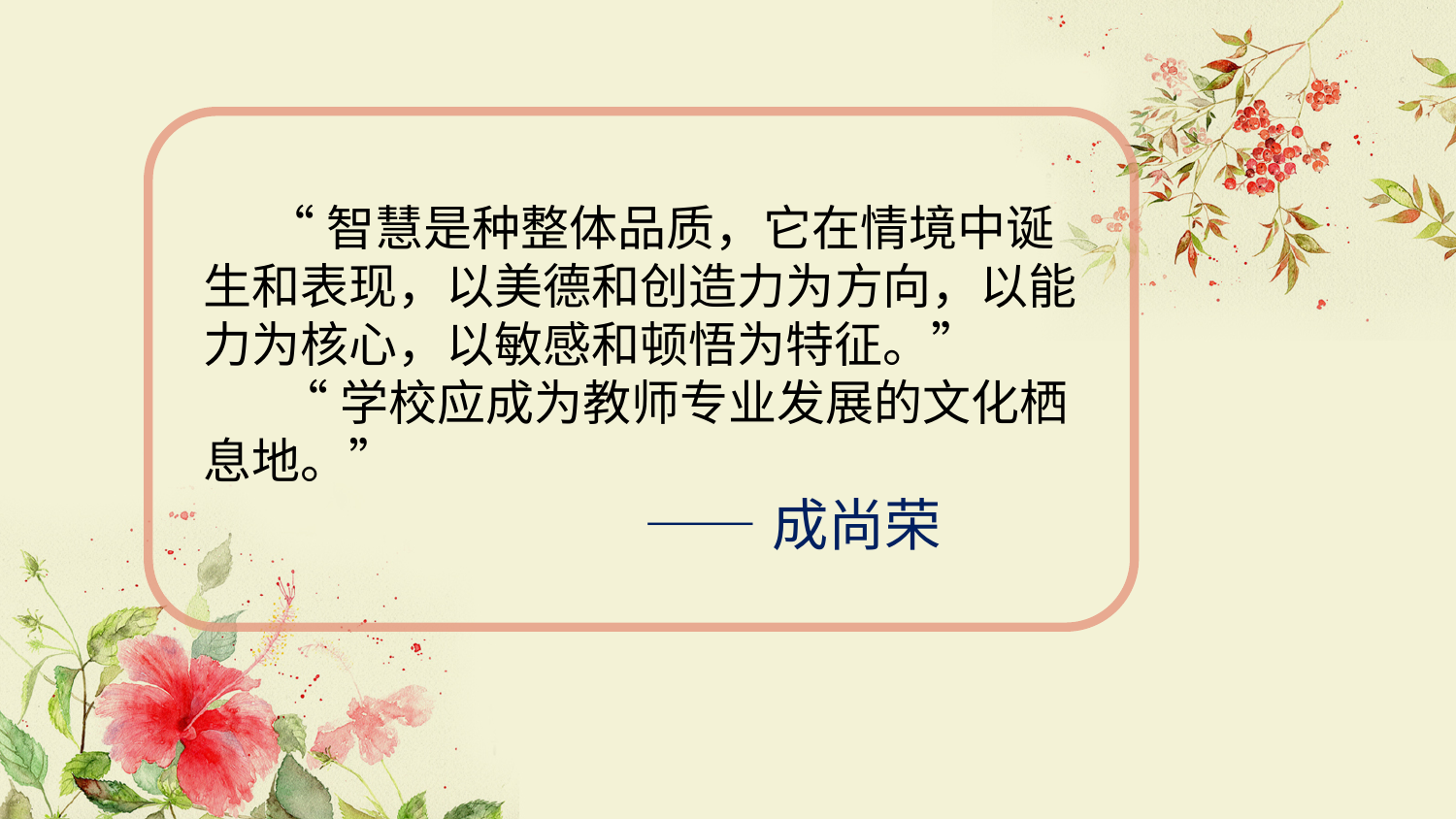

“智慧是种整体品质，它在情境中诞生和表现，以美德和创造力为方向，以能力为核心，以敏感和顿悟为特征。”
       “学校应成为教师专业发展的文化栖息地。”
                                   ——成尚荣